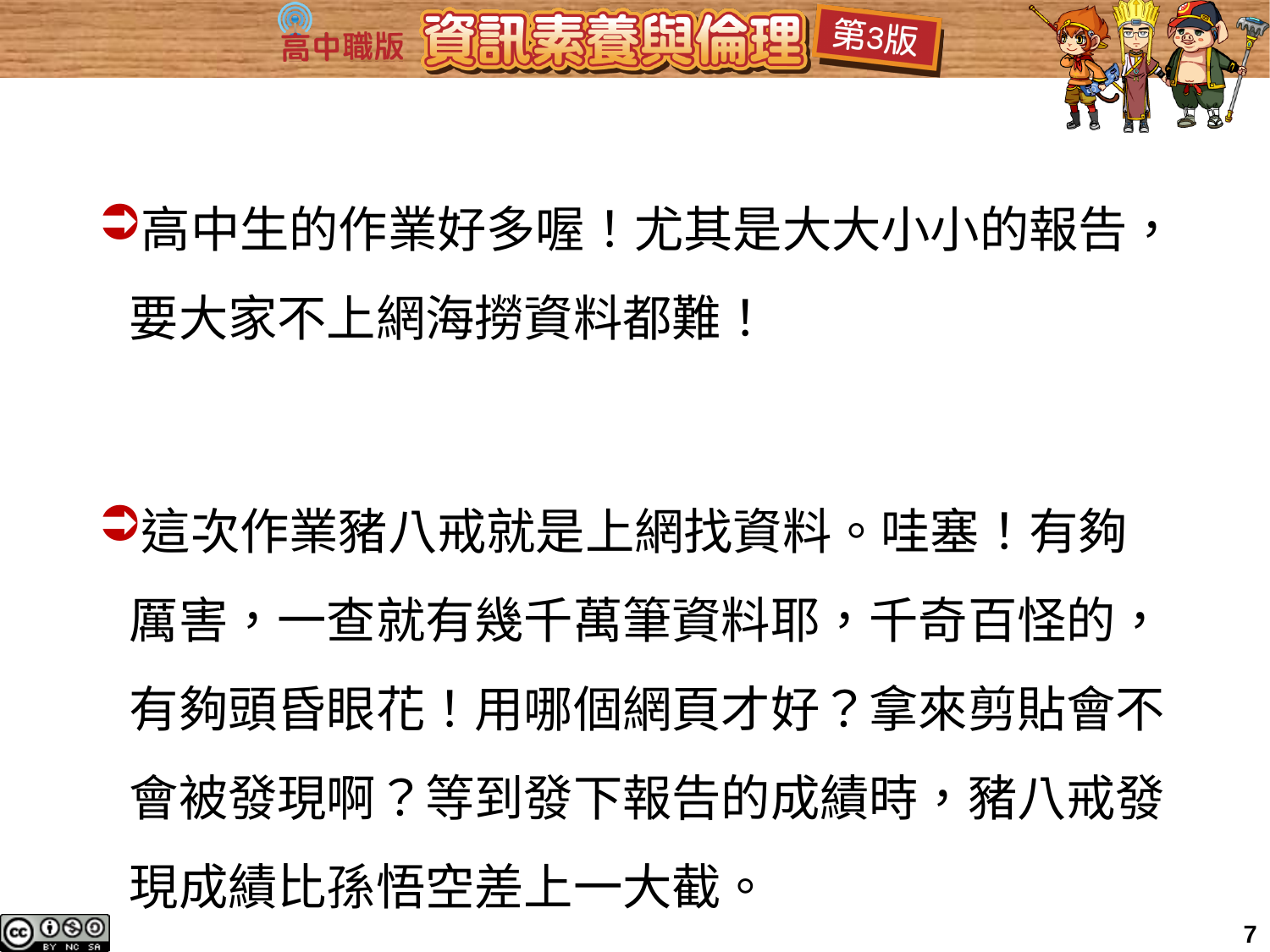

高中生的作業好多喔！尤其是大大小小的報告，要大家不上網海撈資料都難！

這次作業豬八戒就是上網找資料。哇塞！有夠厲害，一查就有幾千萬筆資料耶，千奇百怪的，有夠頭昏眼花！用哪個網頁才好？拿來剪貼會不會被發現啊？等到發下報告的成績時，豬八戒發現成績比孫悟空差上一大截。
7